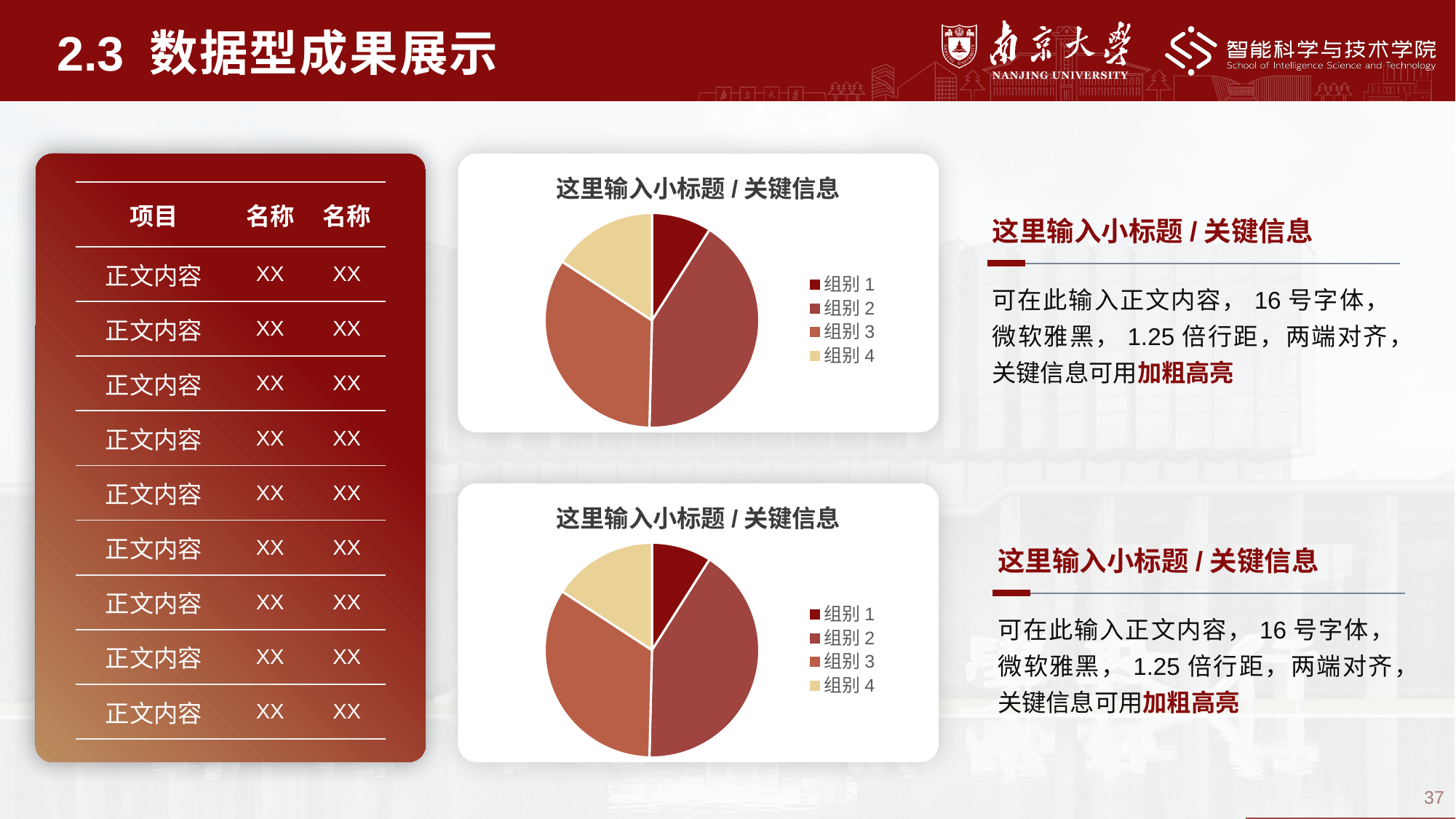

2.3 数据型成果展示

这里输入小标题/关键信息

### Chart

| Category | 比例 |
|---|---|
| 组别1 | 0.12 |
| 组别2 | 0.55 |
| 组别3 | 0.45 |
| 组别4 | 0.21 |
| 项目 | 名称 | 名称 |
| --- | --- | --- |
| 正文内容 | XX | XX |
| 正文内容 | XX | XX |
| 正文内容 | XX | XX |
| 正文内容 | XX | XX |
| 正文内容 | XX | XX |
| 正文内容 | XX | XX |
| 正文内容 | XX | XX |
| 正文内容 | XX | XX |
| 正文内容 | XX | XX |
这里输入小标题/关键信息
可在此输入正文内容，16号字体，微软雅黑，1.25倍行距，两端对齐，关键信息可用加粗高亮

这里输入小标题/关键信息

### Chart

| Category | 比例 |
|---|---|
| 组别1 | 0.12 |
| 组别2 | 0.55 |
| 组别3 | 0.45 |
| 组别4 | 0.21 |
这里输入小标题/关键信息
可在此输入正文内容，16号字体，微软雅黑，1.25倍行距，两端对齐，关键信息可用加粗高亮
37